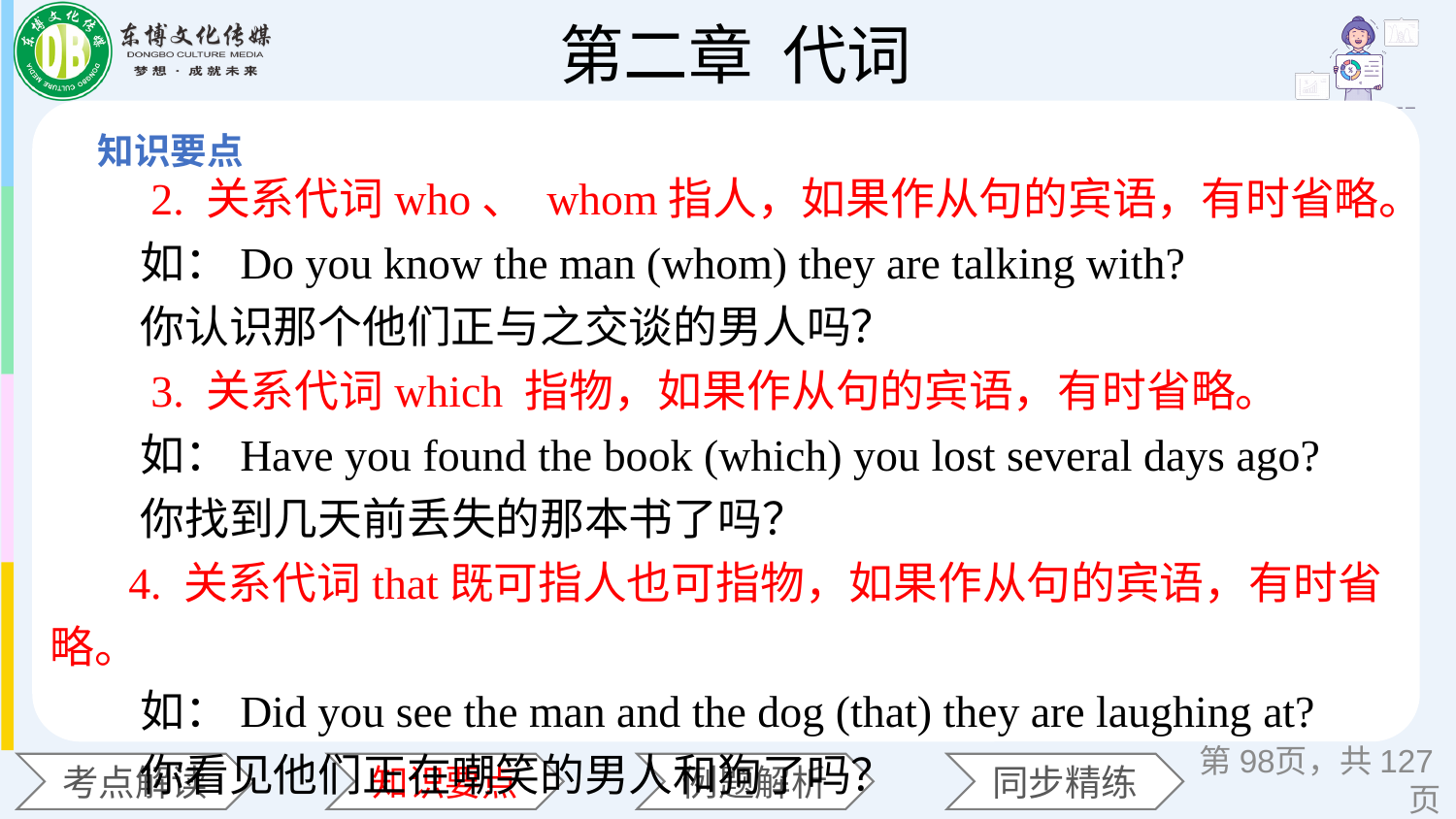

2. 关系代词who、 whom指人，如果作从句的宾语，有时省略。
        如：Do you know the man (whom) they are talking with?
        你认识那个他们正与之交谈的男人吗？
         3. 关系代词which 指物，如果作从句的宾语，有时省略。
        如：Have you found the book (which) you lost several days ago?
        你找到几天前丢失的那本书了吗？
       4. 关系代词that既可指人也可指物，如果作从句的宾语，有时省略。
        如：Did you see the man and the dog (that) they are laughing at?
        你看见他们正在嘲笑的男人和狗了吗？
第98页，共127页